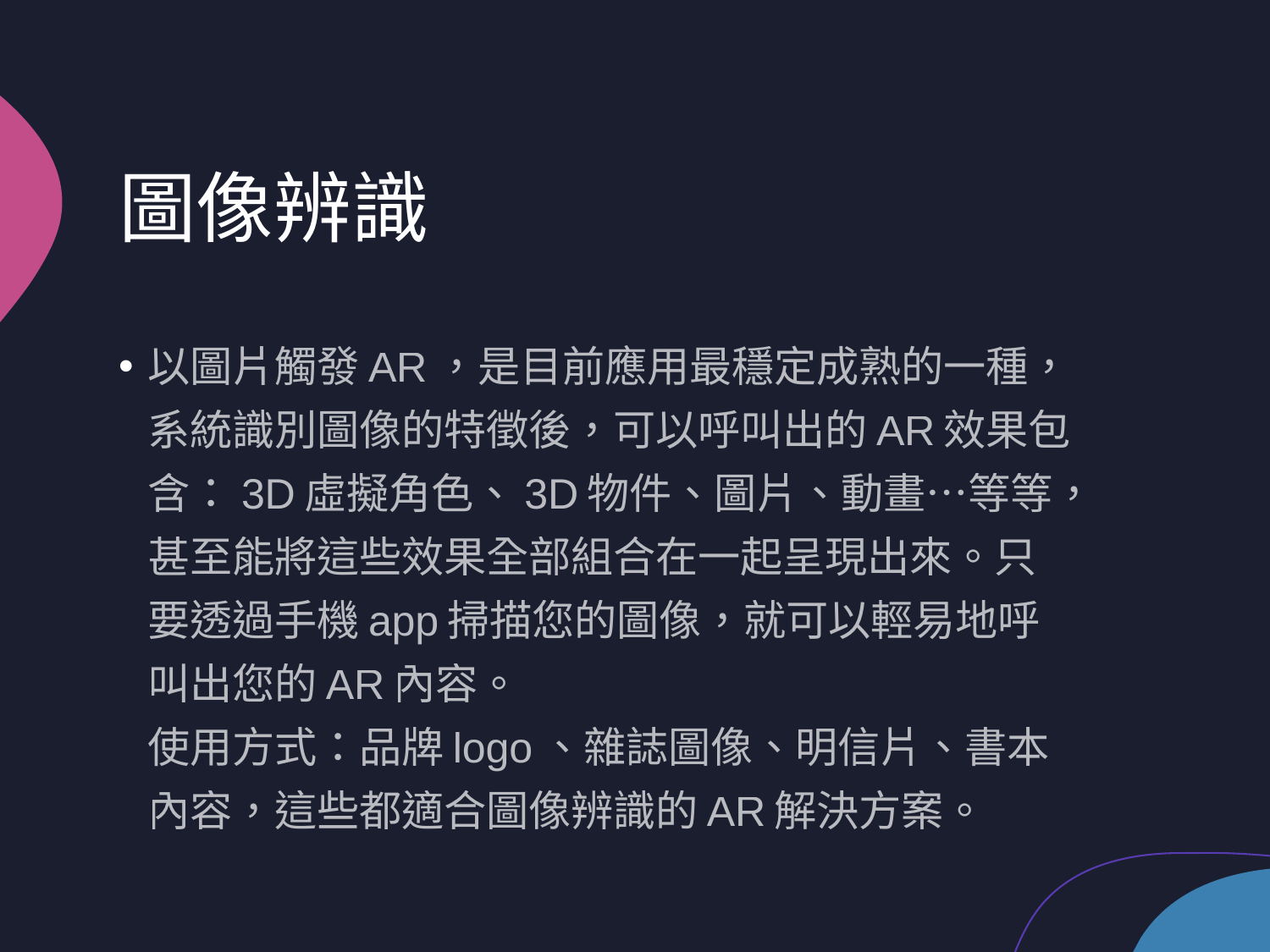

# 圖像辨識
以圖片觸發AR，是目前應用最穩定成熟的一種，系統識別圖像的特徵後，可以呼叫出的AR效果包含：3D虛擬角色、3D物件、圖片、動畫…等等，甚至能將這些效果全部組合在一起呈現出來。只要透過手機app掃描您的圖像，就可以輕易地呼叫出您的AR內容。
使用方式：品牌logo、雜誌圖像、明信片、書本內容，這些都適合圖像辨識的AR解決方案。